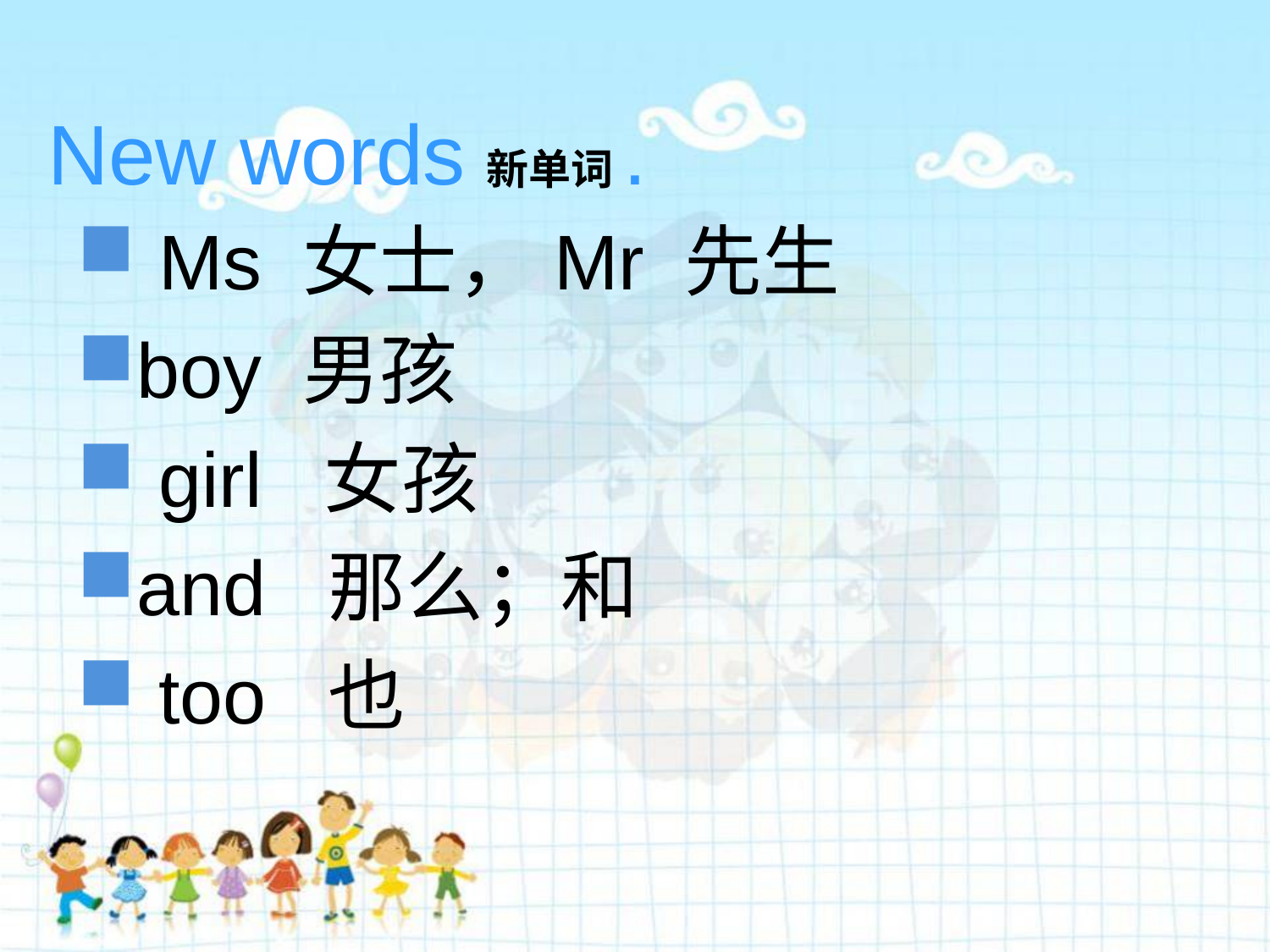

# New words新单词.
 Ms 女士，Mr 先生
boy 男孩
 girl  女孩
and  那么；和
 too  也